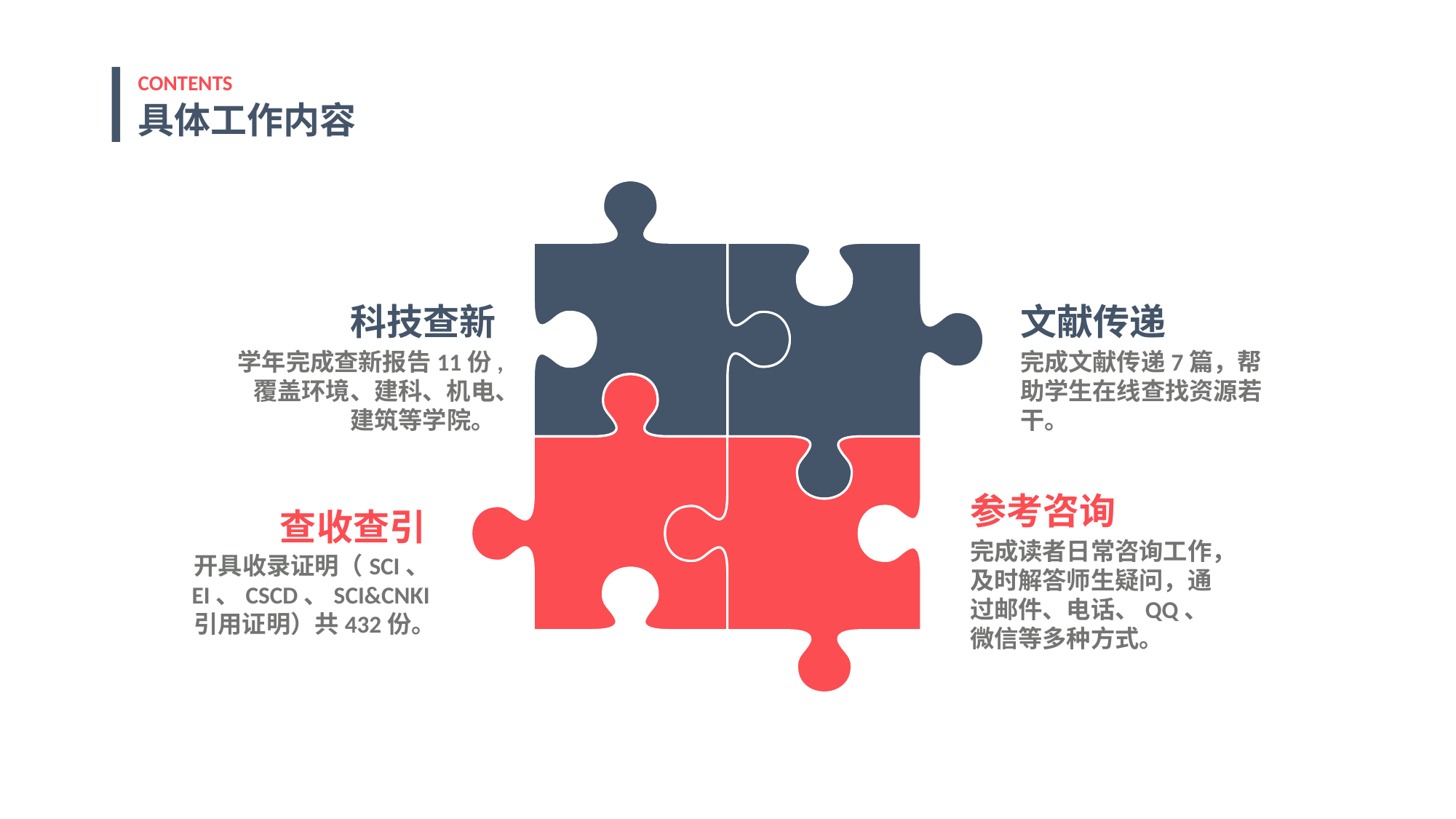

CONTENTS

具体工作内容

科技查新
文献传递
学年完成查新报告11份,覆盖环境、建科、机电、建筑等学院。

完成文献传递7篇，帮助学生在线查找资源若干。

参考咨询
查收查引
完成读者日常咨询工作，及时解答师生疑问，通过邮件、电话、QQ、微信等多种方式。
开具收录证明（SCI、EI、CSCD、SCI&CNKI引用证明）共432份。